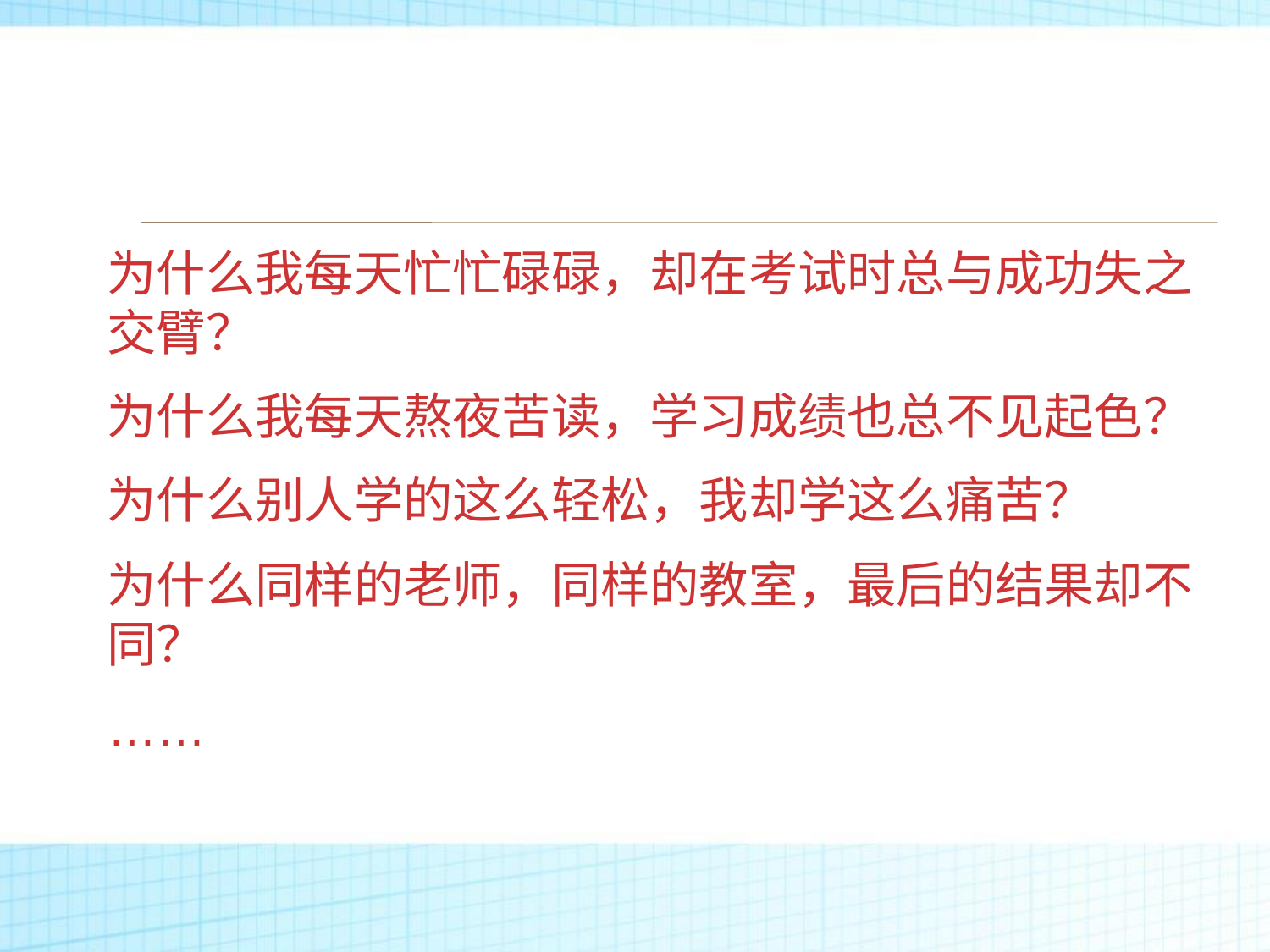

为什么我每天忙忙碌碌，却在考试时总与成功失之交臂？
为什么我每天熬夜苦读，学习成绩也总不见起色？
为什么别人学的这么轻松，我却学这么痛苦？
为什么同样的老师，同样的教室，最后的结果却不同？
……